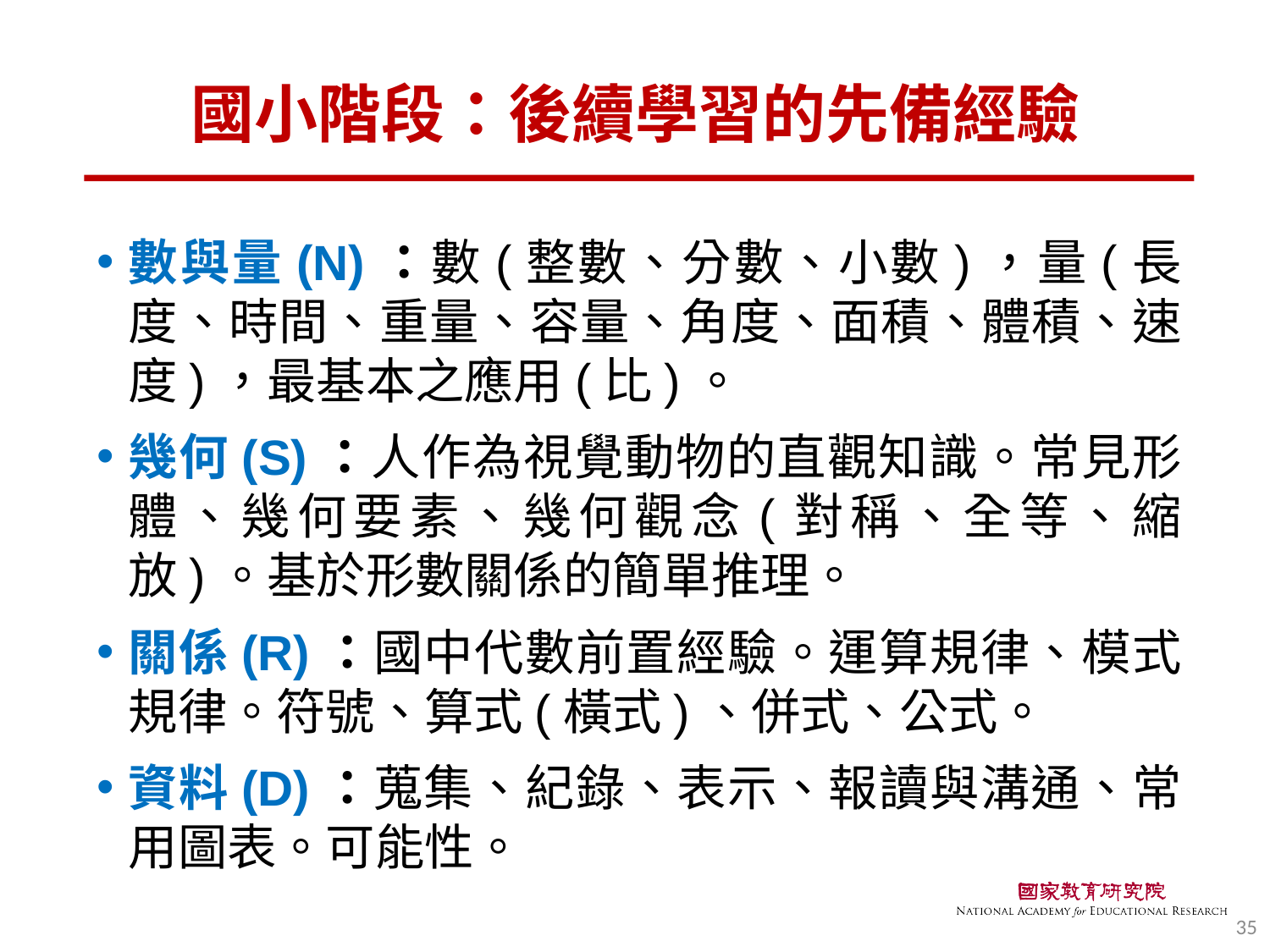

# 國小階段：後續學習的先備經驗

數與量(N)：數(整數、分數、小數)，量(長度、時間、重量、容量、角度、面積、體積、速度)，最基本之應用(比)。
幾何(S)：人作為視覺動物的直觀知識。常見形體、幾何要素、幾何觀念(對稱、全等、縮放)。基於形數關係的簡單推理。
關係(R)：國中代數前置經驗。運算規律、模式規律。符號、算式(橫式)、併式、公式。
資料(D)：蒐集、紀錄、表示、報讀與溝通、常用圖表。可能性。

35